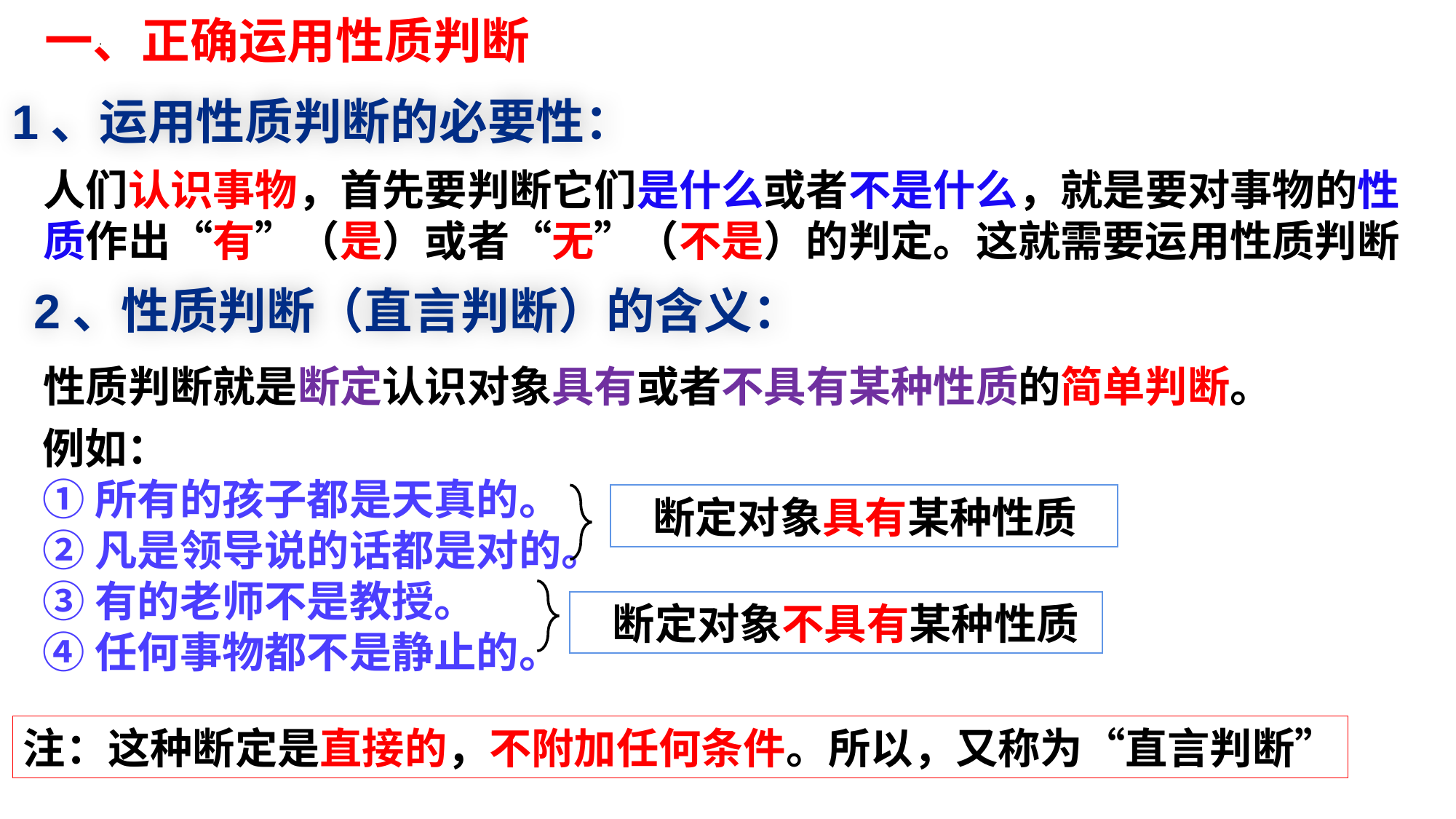

一、正确运用性质判断
1、运用性质判断的必要性：
人们认识事物，首先要判断它们是什么或者不是什么，就是要对事物的性质作出“有”（是）或者“无”（不是）的判定。这就需要运用性质判断
2、性质判断（直言判断）的含义：
性质判断就是断定认识对象具有或者不具有某种性质的简单判断。
例如：
①所有的孩子都是天真的。
②凡是领导说的话都是对的。
③有的老师不是教授。
④任何事物都不是静止的。

断定对象具有某种性质

断定对象不具有某种性质
注：这种断定是直接的，不附加任何条件。所以，又称为“直言判断”